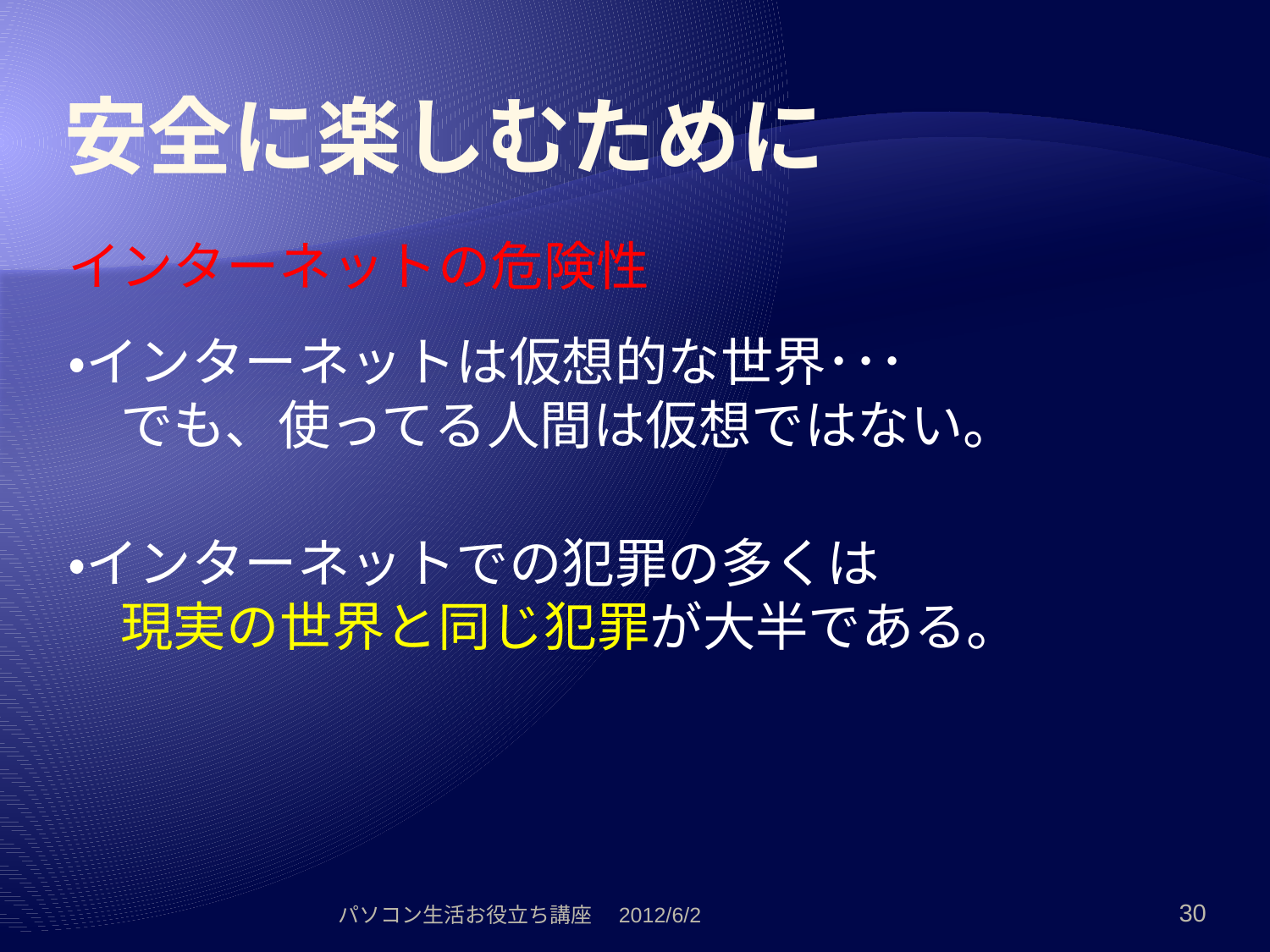

# 安全に楽しむために
インターネットの危険性

・インターネットは仮想的な世界･･･
　でも、使ってる人間は仮想ではない。
・インターネットでの犯罪の多くは
　現実の世界と同じ犯罪が大半である。
パソコン生活お役立ち講座　2012/6/2
30